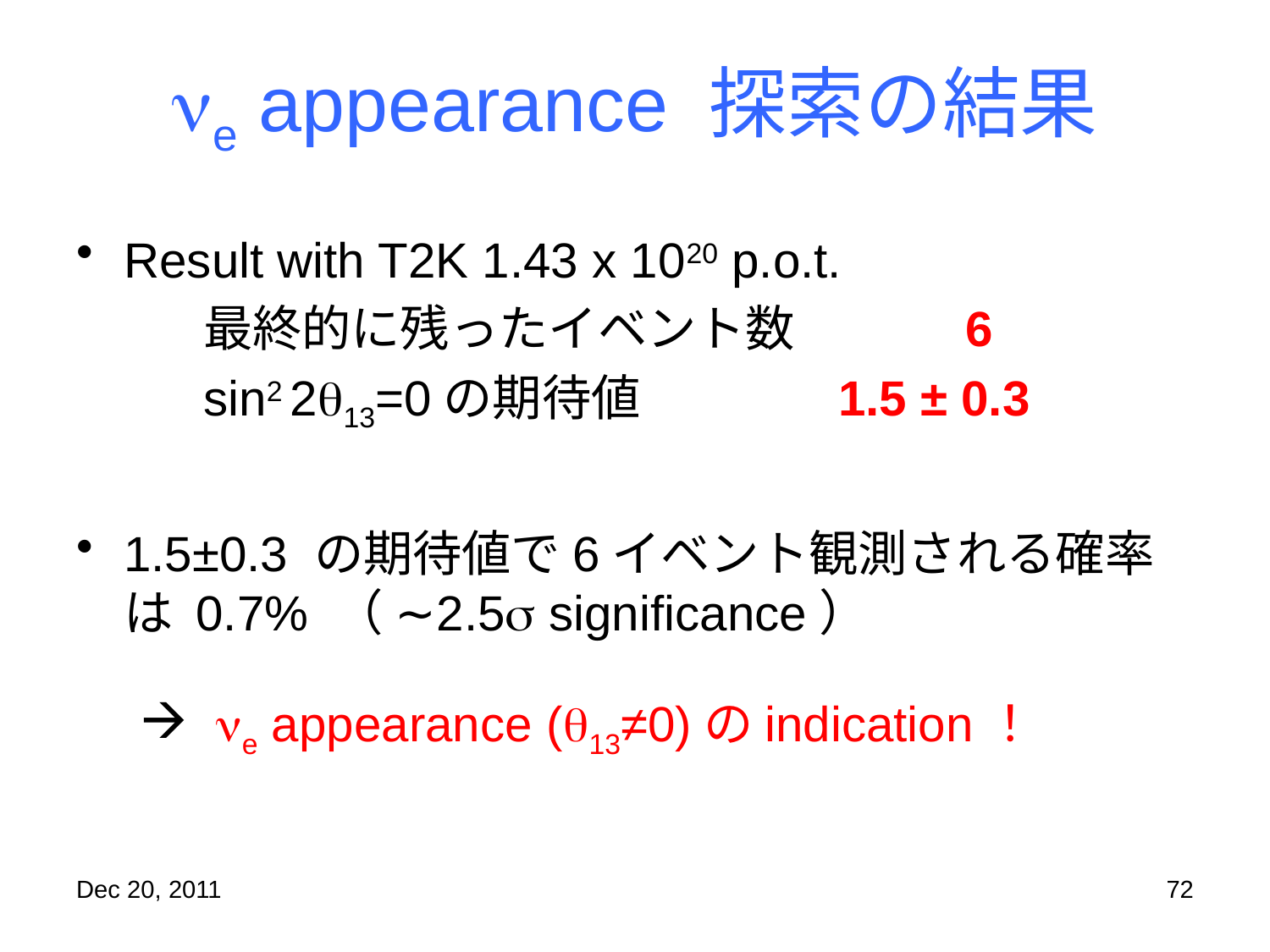

# νe appearance 探索の結果
Result with T2K 1.43 x 1020 p.o.t.
	最終的に残ったイベント数		6
	sin2 2θ13=0の期待値		1.5 ± 0.3

1.5±0.3 の期待値で6イベント観測される確率は 0.7% （~2.5σ significance）

  νe appearance (θ13≠0)のindication！
Dec 20, 2011
72